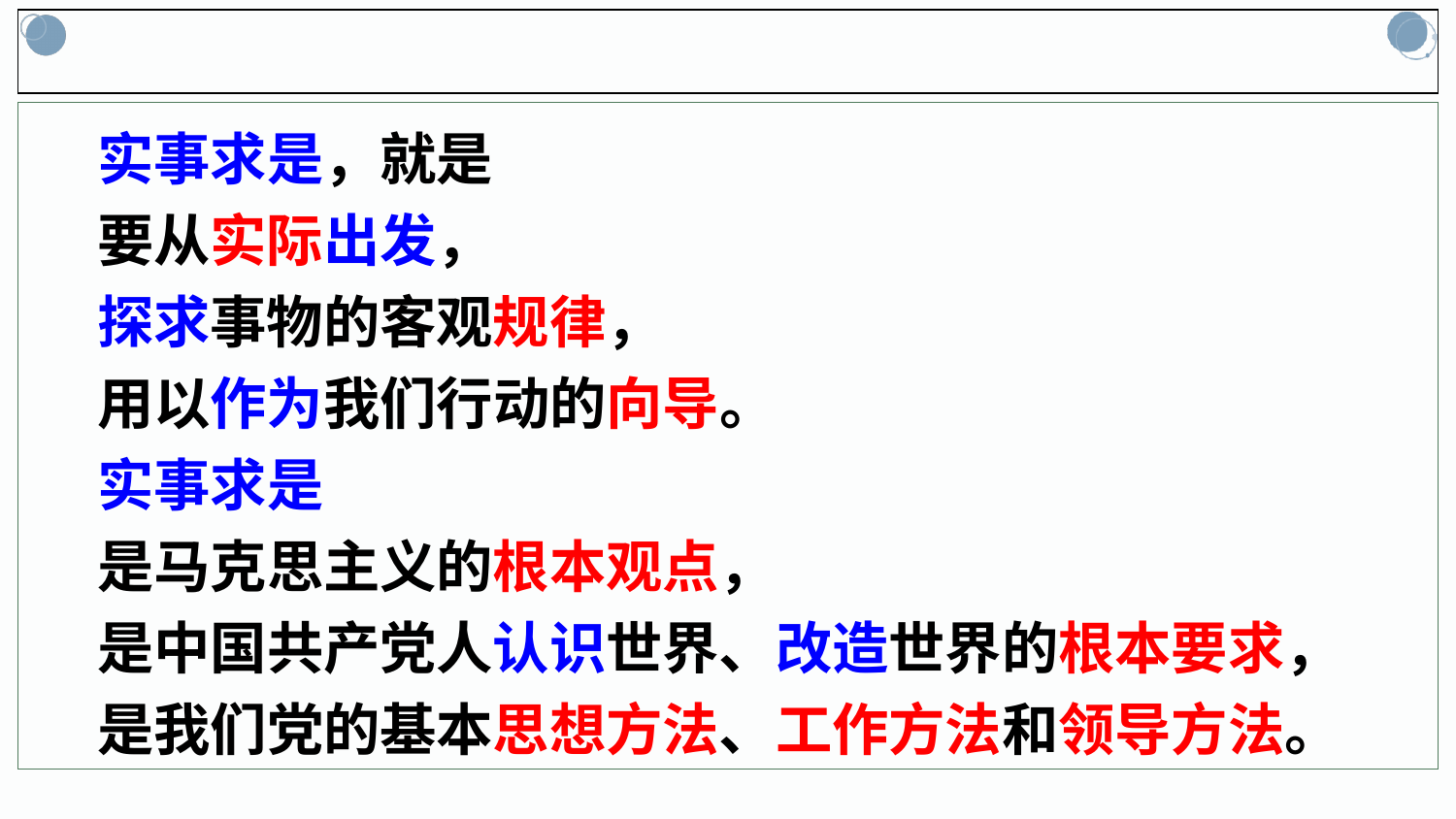

实事求是，就是
    要从实际出发，
    探求事物的客观规律，
    用以作为我们行动的向导。
    实事求是
    是马克思主义的根本观点，
    是中国共产党人认识世界、改造世界的根本要求，
    是我们党的基本思想方法、工作方法和领导方法。